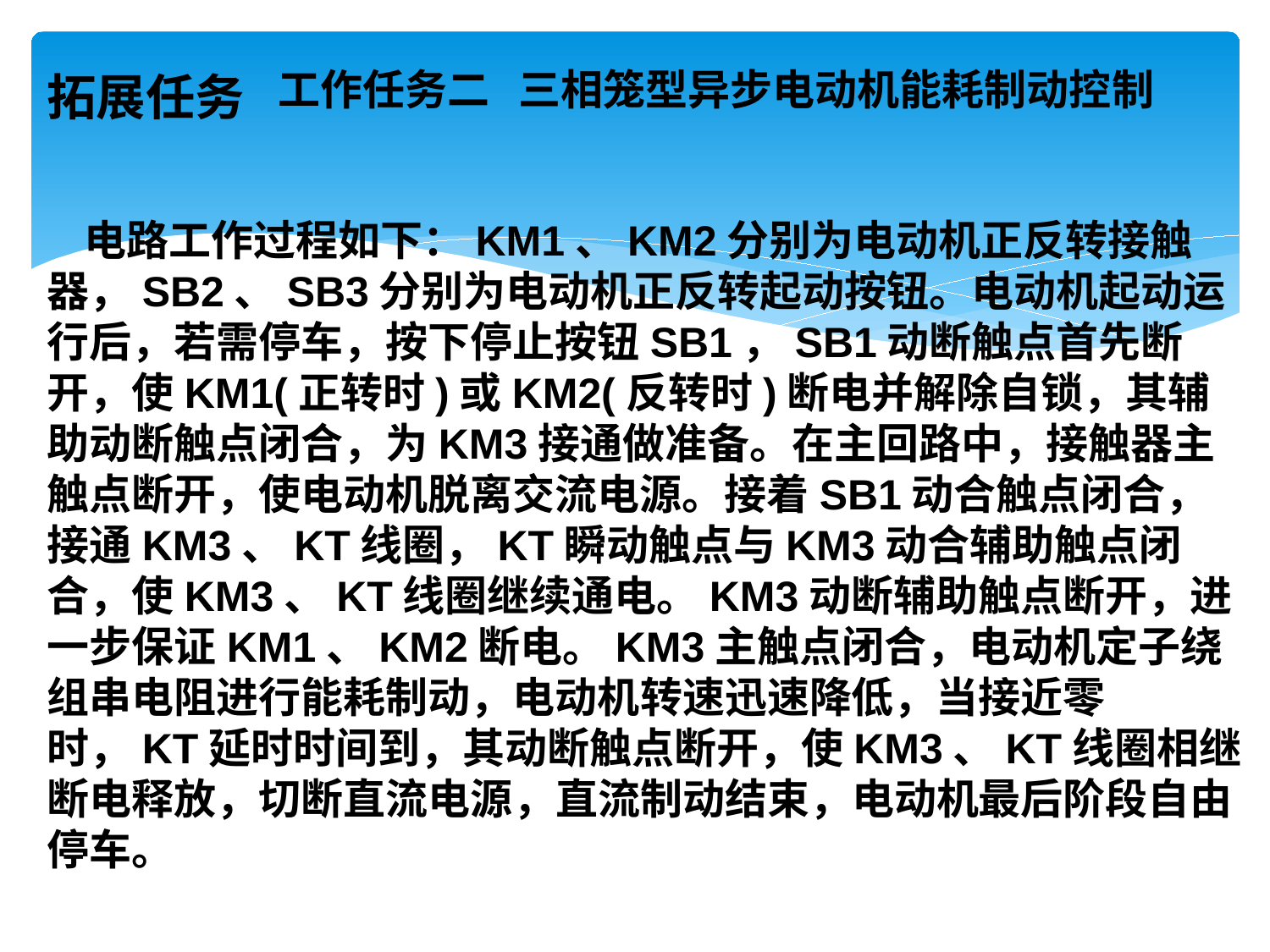

# 工作任务二   三相笼型异步电动机能耗制动控制
拓展任务
电路工作过程如下：KM1、KM2分别为电动机正反转接触器，SB2、SB3分别为电动机正反转起动按钮。电动机起动运行后，若需停车，按下停止按钮SB1，SB1动断触点首先断开，使KM1(正转时)或KM2(反转时)断电并解除自锁，其辅助动断触点闭合，为KM3接通做准备。在主回路中，接触器主触点断开，使电动机脱离交流电源。接着SB1动合触点闭合，接通KM3、KT线圈，KT瞬动触点与KM3动合辅助触点闭合，使KM3、KT线圈继续通电。KM3动断辅助触点断开，进一步保证KM1、KM2断电。KM3主触点闭合，电动机定子绕组串电阻进行能耗制动，电动机转速迅速降低，当接近零时，KT延时时间到，其动断触点断开，使KM3、KT线圈相继断电释放，切断直流电源，直流制动结束，电动机最后阶段自由停车。